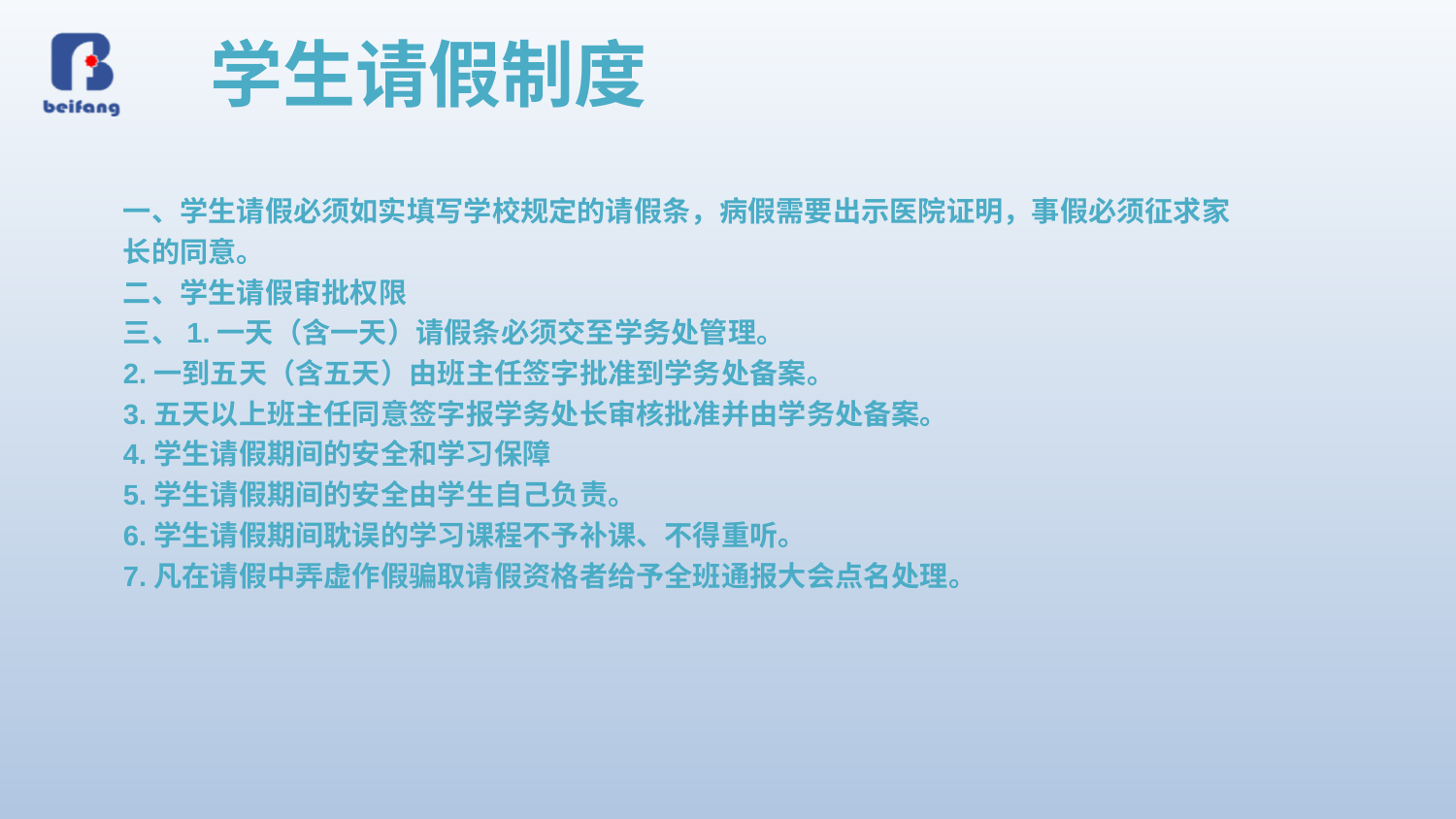

学生请假制度
一、学生请假必须如实填写学校规定的请假条，病假需要出示医院证明，事假必须征求家长的同意。
二、学生请假审批权限
三、1.一天（含一天）请假条必须交至学务处管理。
2.一到五天（含五天）由班主任签字批准到学务处备案。
3.五天以上班主任同意签字报学务处长审核批准并由学务处备案。
4.学生请假期间的安全和学习保障
5.学生请假期间的安全由学生自己负责。
6.学生请假期间耽误的学习课程不予补课、不得重听。
7.凡在请假中弄虚作假骗取请假资格者给予全班通报大会点名处理。